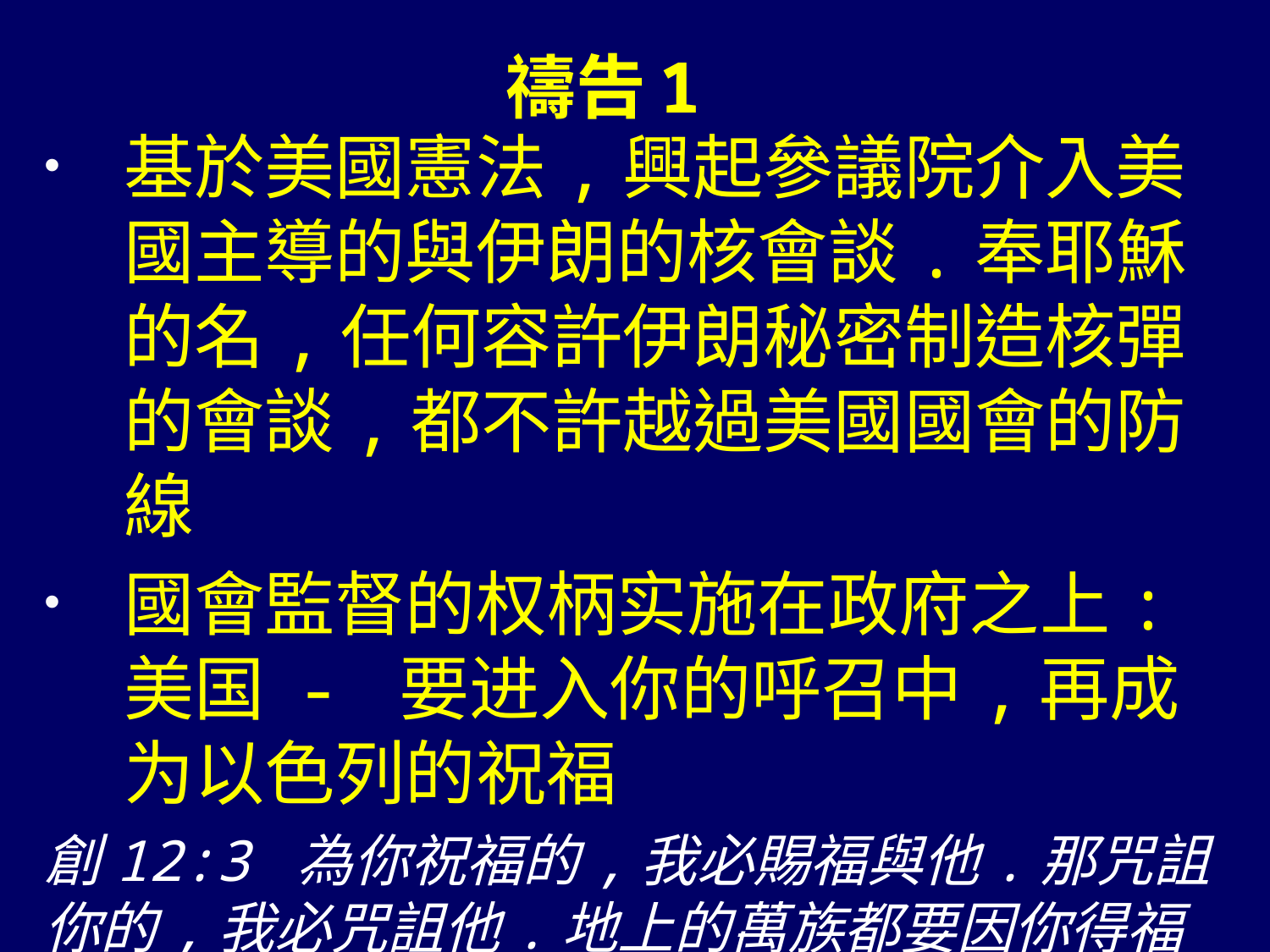

# 禱告1
基於美國憲法,興起參議院介入美國主導的與伊朗的核會談.奉耶穌的名,任何容許伊朗秘密制造核彈的會談,都不許越過美國國會的防線
國會監督的权柄实施在政府之上:美国 - 要进入你的呼召中,再成为以色列的祝福
創12:3 為你祝福的,我必賜福與他.那咒詛你的,我必咒詛他.地上的萬族都要因你得福